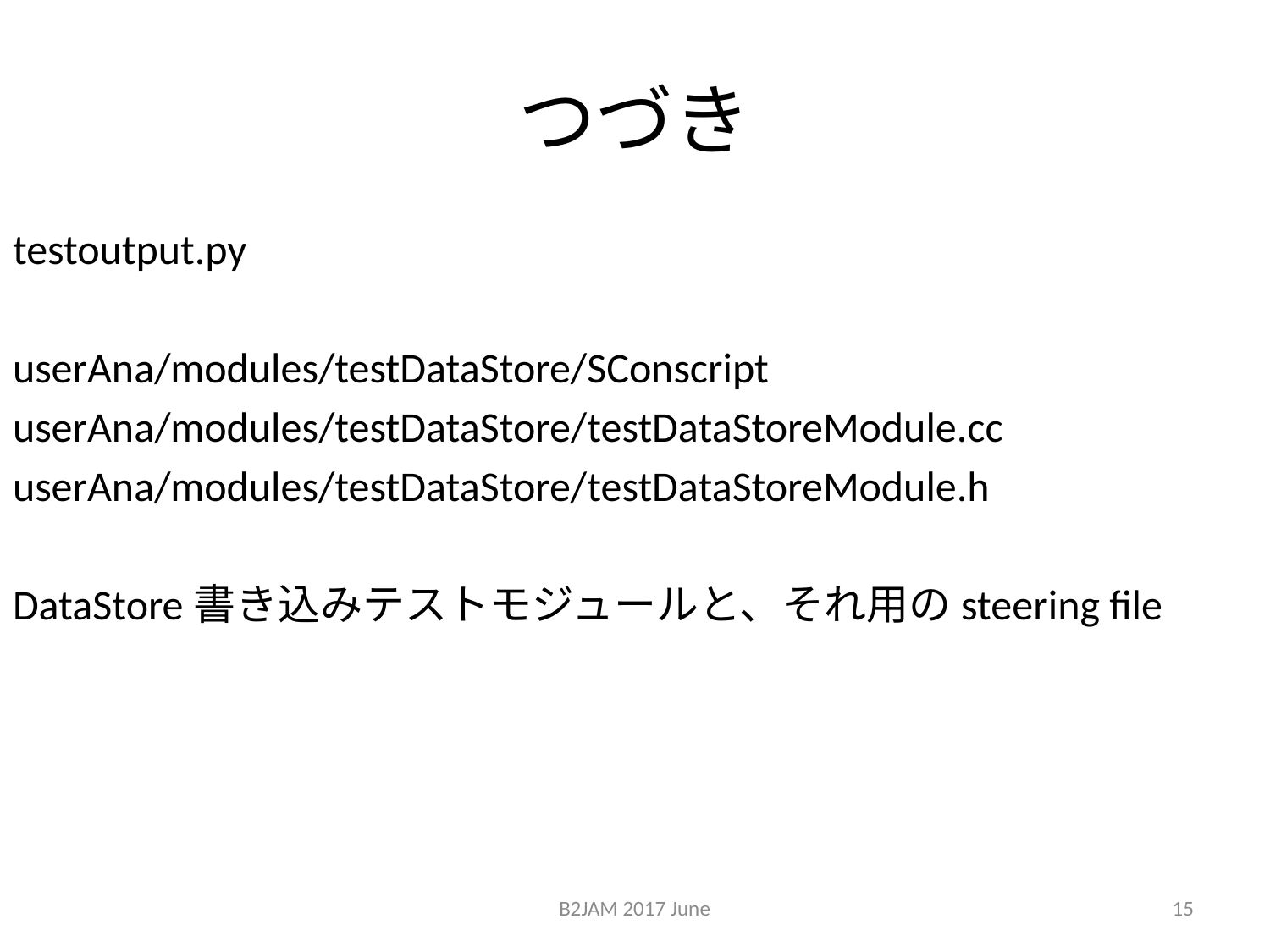

# つづき
testoutput.py

userAna/modules/testDataStore/SConscript
userAna/modules/testDataStore/testDataStoreModule.cc
userAna/modules/testDataStore/testDataStoreModule.h

DataStore書き込みテストモジュールと、それ用のsteering file

B2JAM 2017 June
15